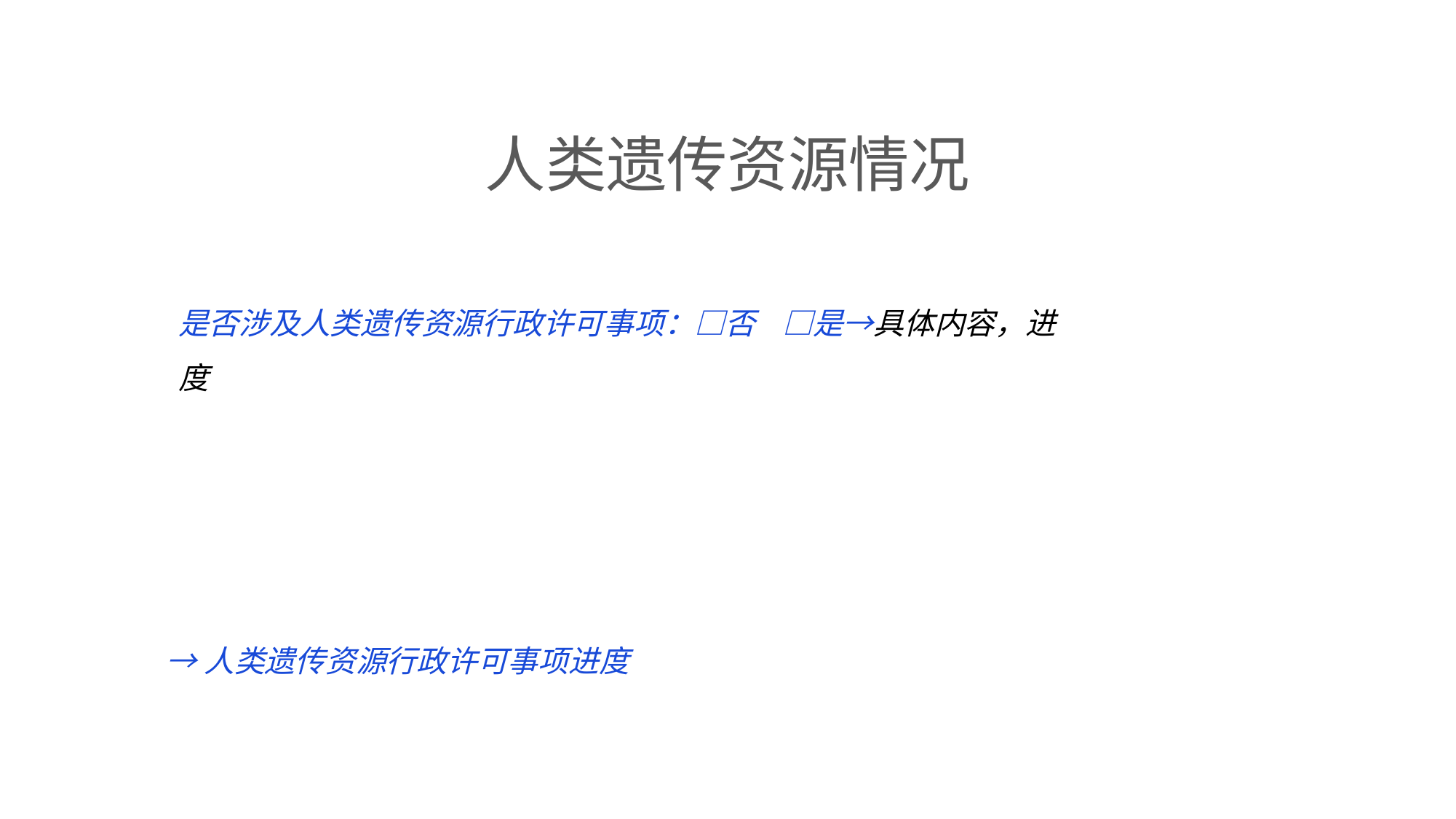

人类遗传资源情况
是否涉及人类遗传资源行政许可事项：□否    □是→具体内容，进度
→人类遗传资源行政许可事项进度